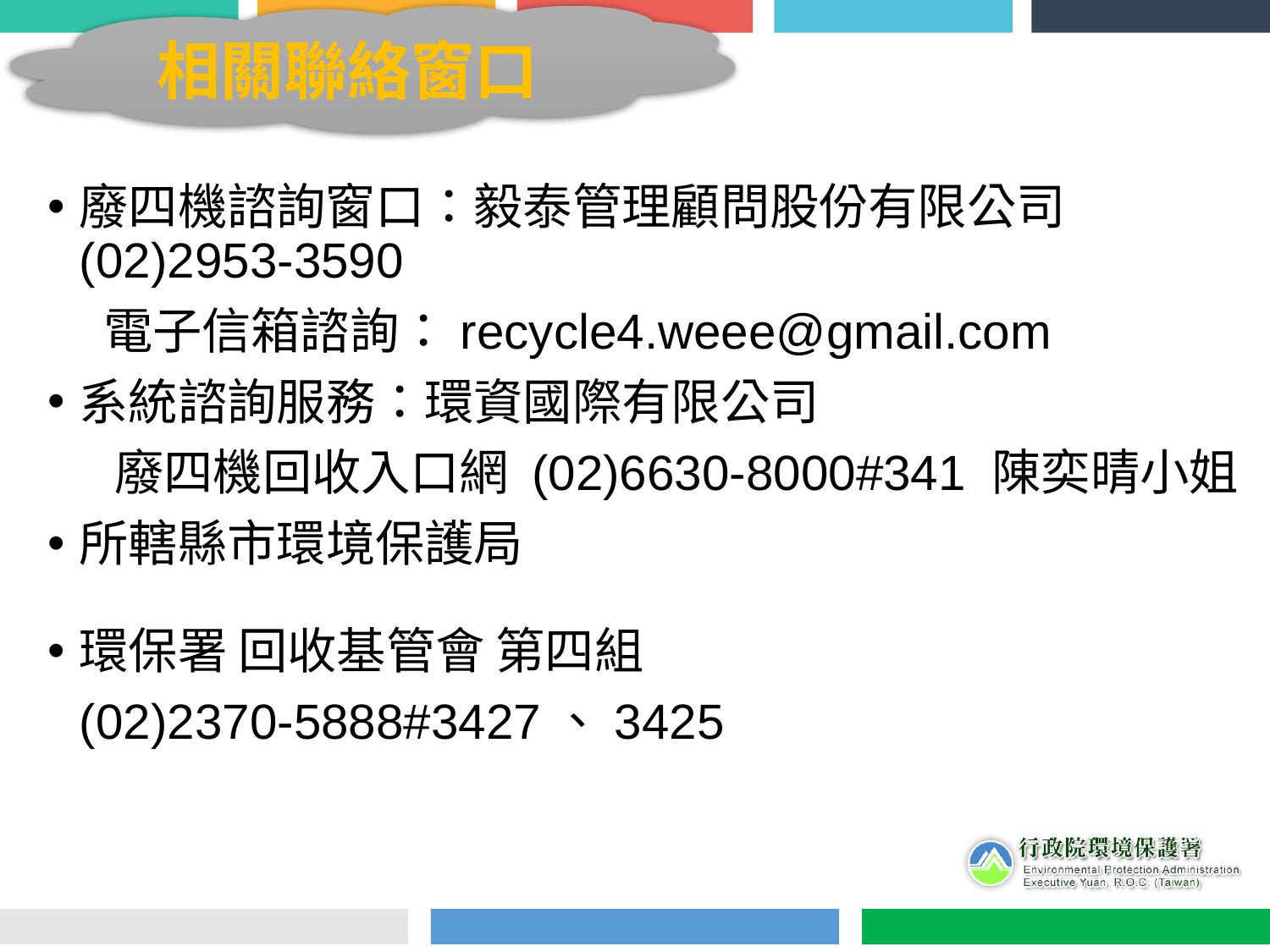

相關聯絡窗口
廢四機諮詢窗口：毅泰管理顧問股份有限公司  (02)2953-3590
    電子信箱諮詢：recycle4.weee@gmail.com
系統諮詢服務：環資國際有限公司
     廢四機回收入口網 (02)6630-8000#341 陳奕晴小姐
所轄縣市環境保護局

環保署 回收基管會 第四組
	(02)2370-5888#3427、3425
25